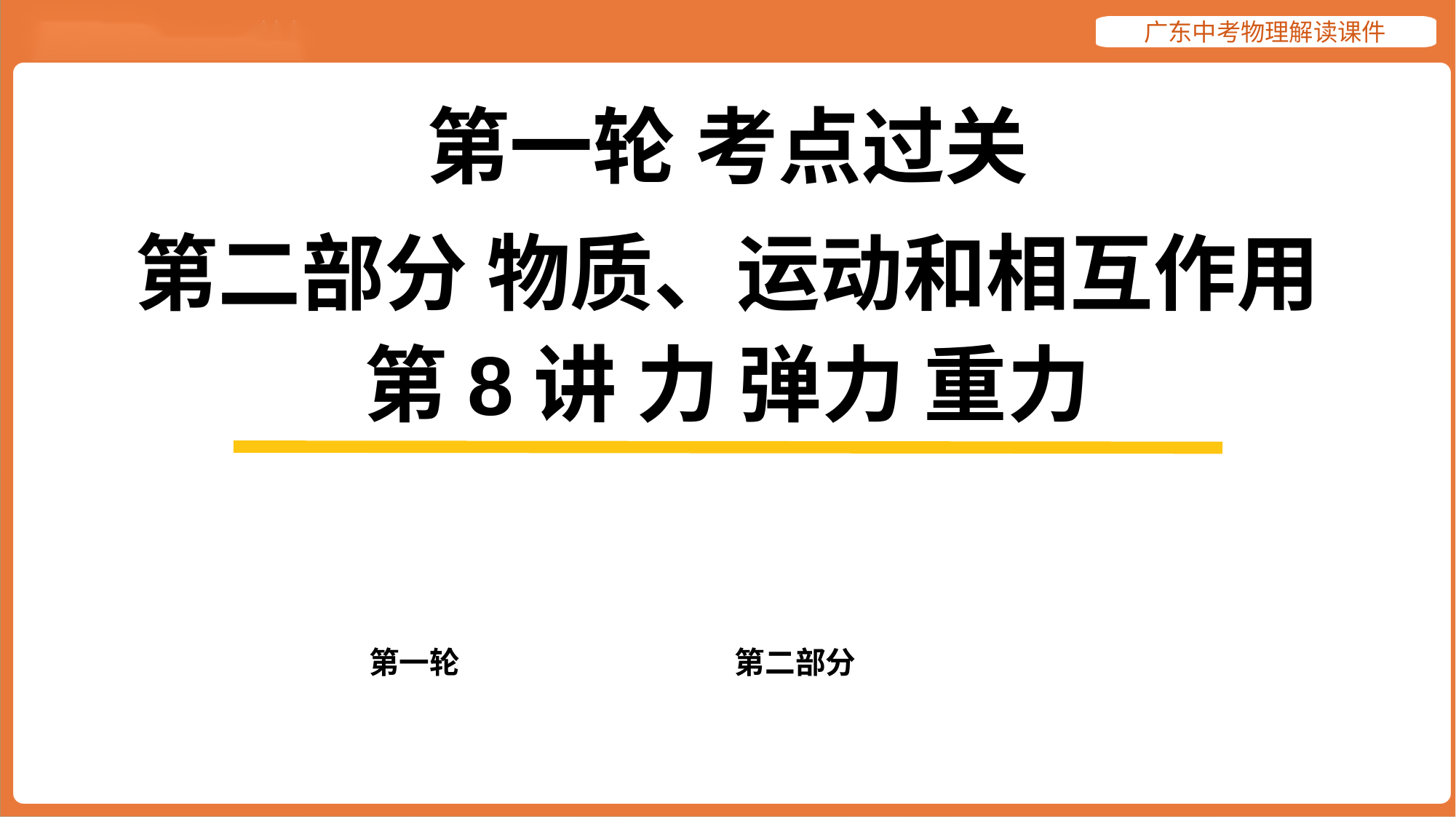

第一轮 考点过关
第二部分 物质、运动和相互作用
第8讲 力 弹力 重力

第一轮
第二部分